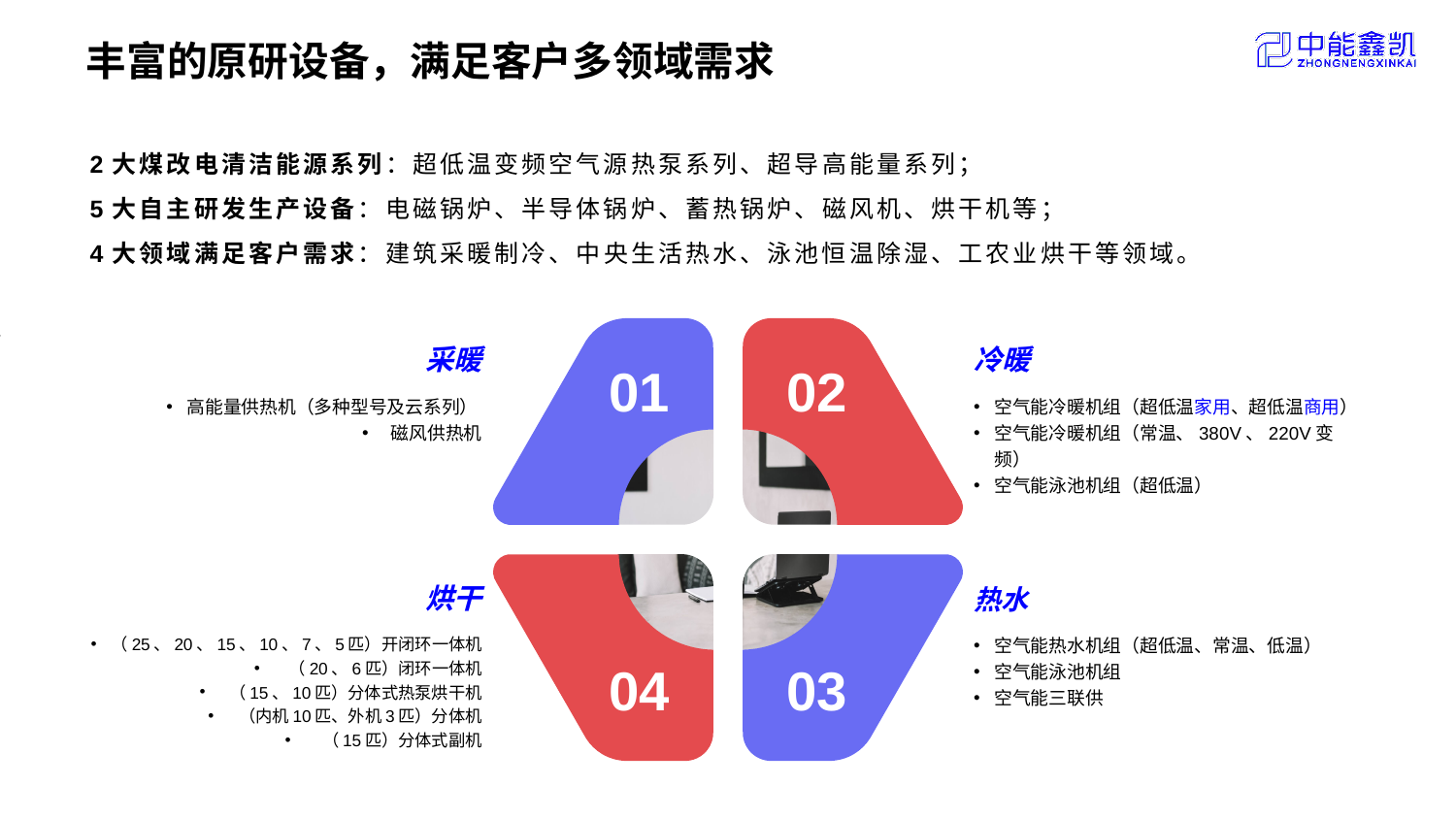

# 丰富的原研设备，满足客户多领域需求
2大煤改电清洁能源系列：超低温变频空气源热泵系列、超导高能量系列；
5大自主研发生产设备：电磁锅炉、半导体锅炉、蓄热锅炉、磁风机、烘干机等；
4大领域满足客户需求：建筑采暖制冷、中央生活热水、泳池恒温除湿、工农业烘干等领域。
采暖
冷暖

01
02

04
03
空气能冷暖机组（超低温家用、超低温商用）
空气能冷暖机组（常温、380V、220V变频）
空气能泳池机组（超低温）
高能量供热机（多种型号及云系列）
 磁风供热机
烘干
热水
（25、20、15、10、7、5匹）开闭环一体机
（20、6匹）闭环一体机
（15、10匹）分体式热泵烘干机
（内机10匹、外机3匹）分体机
（15匹）分体式副机

空气能热水机组（超低温、常温、低温）
空气能泳池机组
空气能三联供